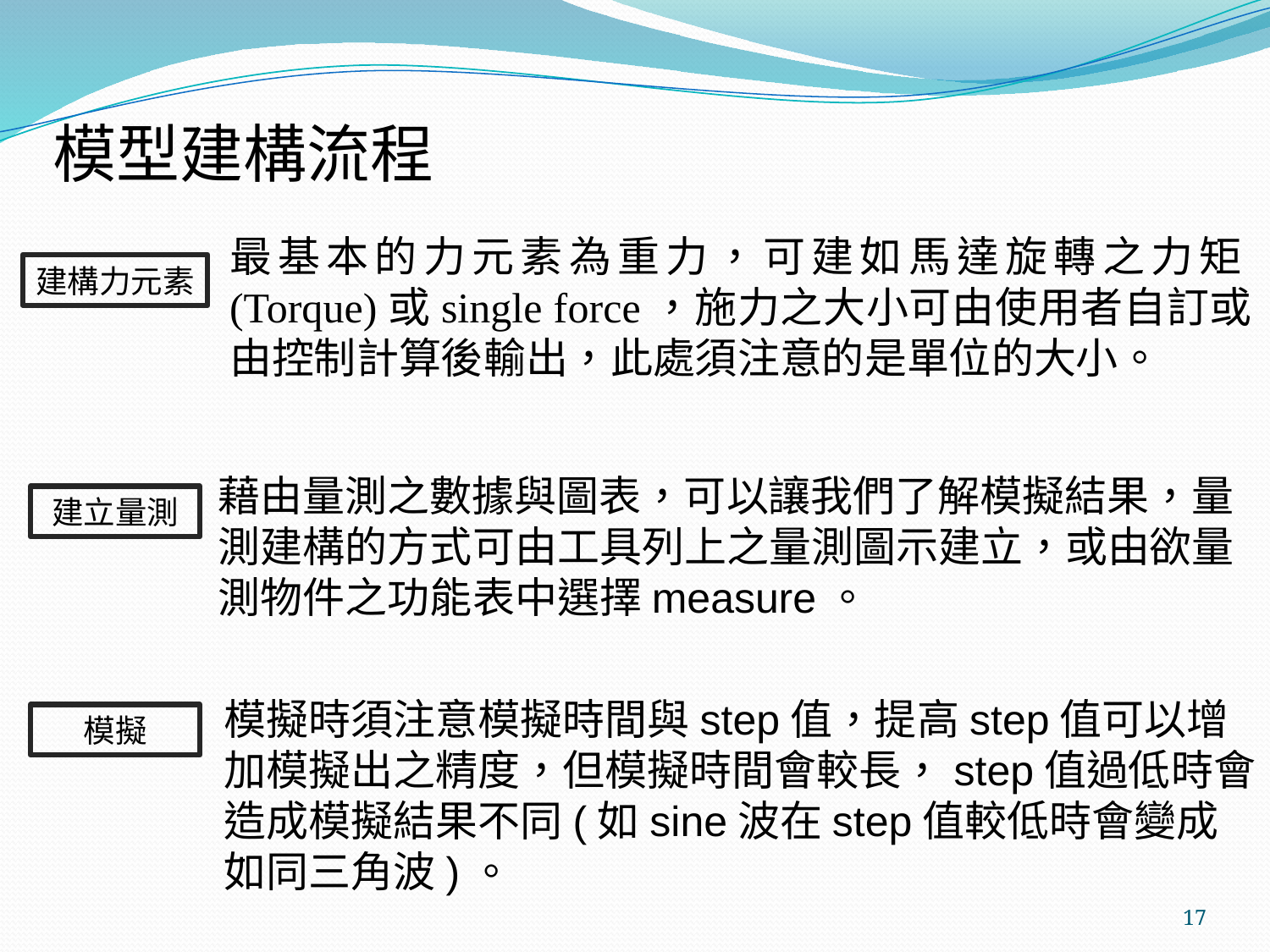

模型建構流程

最基本的力元素為重力，可建如馬達旋轉之力矩(Torque)或single force，施力之大小可由使用者自訂或由控制計算後輸出，此處須注意的是單位的大小。
建構力元素

藉由量測之數據與圖表，可以讓我們了解模擬結果，量測建構的方式可由工具列上之量測圖示建立，或由欲量測物件之功能表中選擇measure。
建立量測

模擬時須注意模擬時間與step值，提高step值可以增加模擬出之精度，但模擬時間會較長，step值過低時會造成模擬結果不同(如sine波在step值較低時會變成如同三角波)。
模擬
17